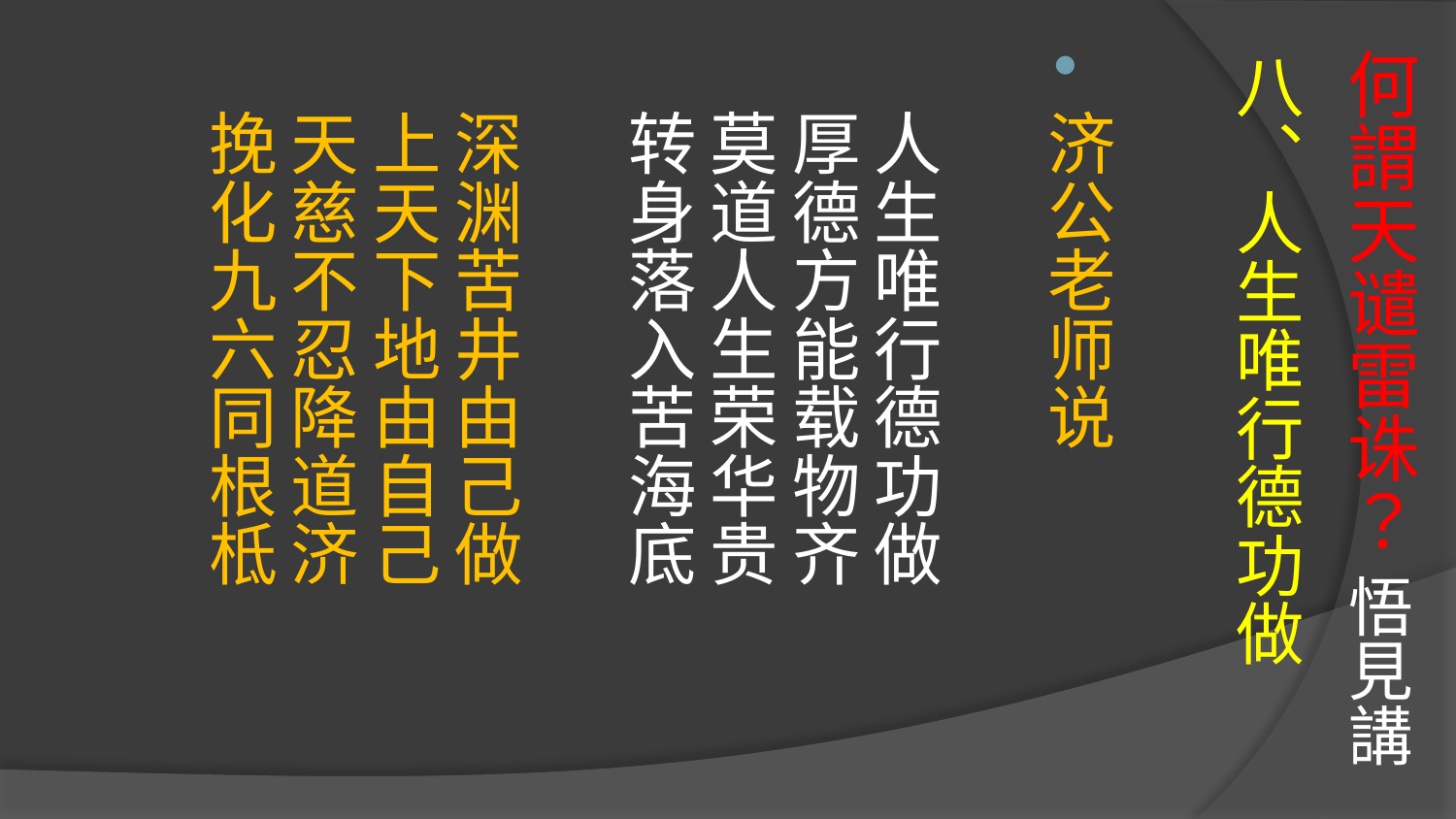

# 何謂天谴雷诛？ 悟見講
八、人生唯行德功做
济公老师说
人生唯行德功做
厚德方能载物齐
莫道人生荣华贵
转身落入苦海底
深渊苦井由己做
上天下地由自己
天慈不忍降道济
挽化九六同根柢